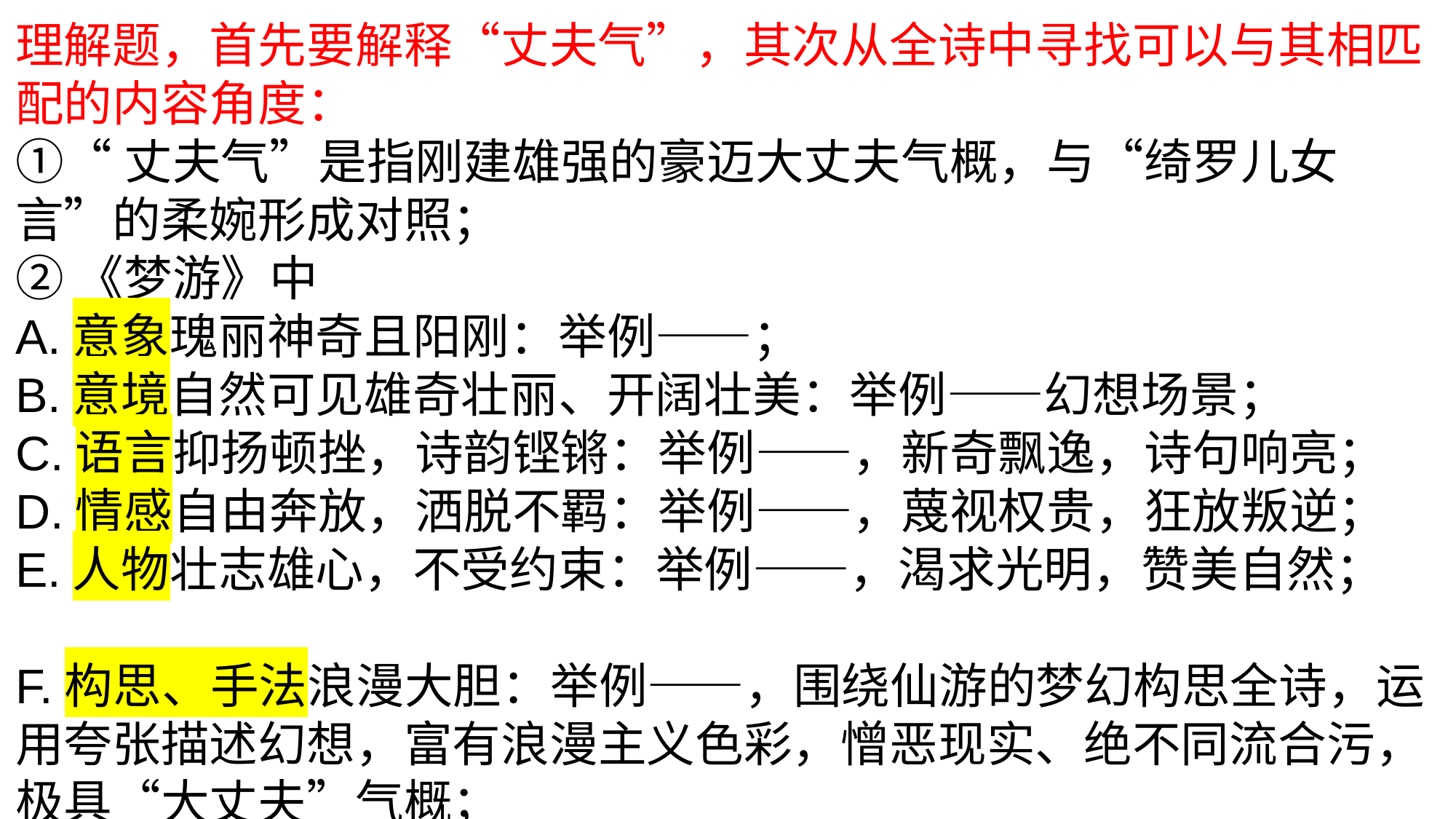

理解题，首先要解释“丈夫气”，其次从全诗中寻找可以与其相匹配的内容角度：
①“丈夫气”是指刚建雄强的豪迈大丈夫气概，与“绮罗儿女言”的柔婉形成对照；
②《梦游》中
A.意象瑰丽神奇且阳刚：举例——；
B.意境自然可见雄奇壮丽、开阔壮美：举例——幻想场景；
C.语言抑扬顿挫，诗韵铿锵：举例——，新奇飘逸，诗句响亮；
D.情感自由奔放，洒脱不羁：举例——，蔑视权贵，狂放叛逆；
E.人物壮志雄心，不受约束：举例——，渴求光明，赞美自然；
F.构思、手法浪漫大胆：举例——，围绕仙游的梦幻构思全诗，运用夸张描述幻想，富有浪漫主义色彩，憎恶现实、绝不同流合污，极具“大丈夫”气概；